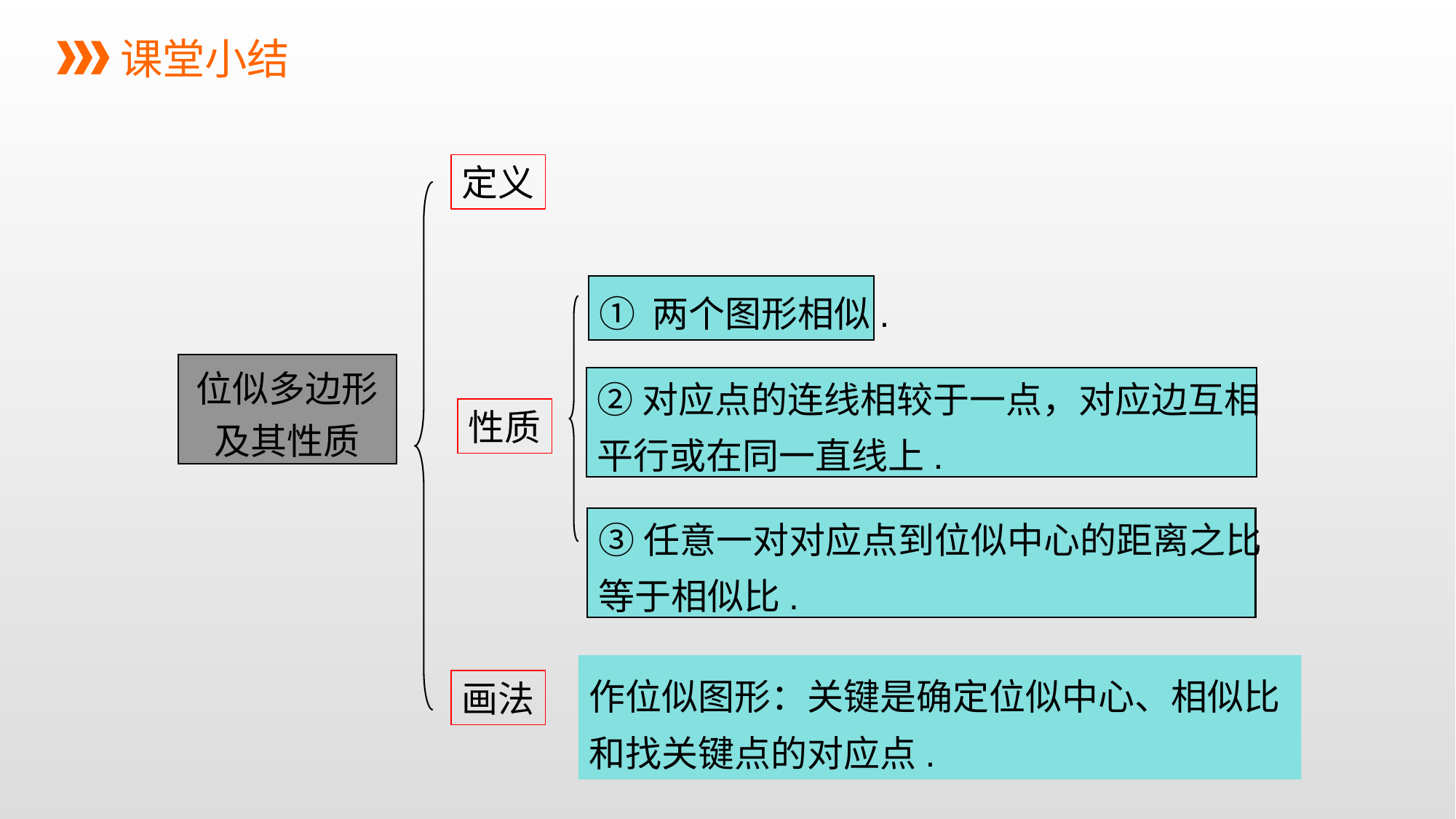

课堂小结

定义

① 两个图形相似.

位似多边形
及其性质
②对应点的连线相较于一点，对应边互相
平行或在同一直线上.
性质
③任意一对对应点到位似中心的距离之比
等于相似比.
作位似图形：关键是确定位似中心、相似比
和找关键点的对应点.
画法